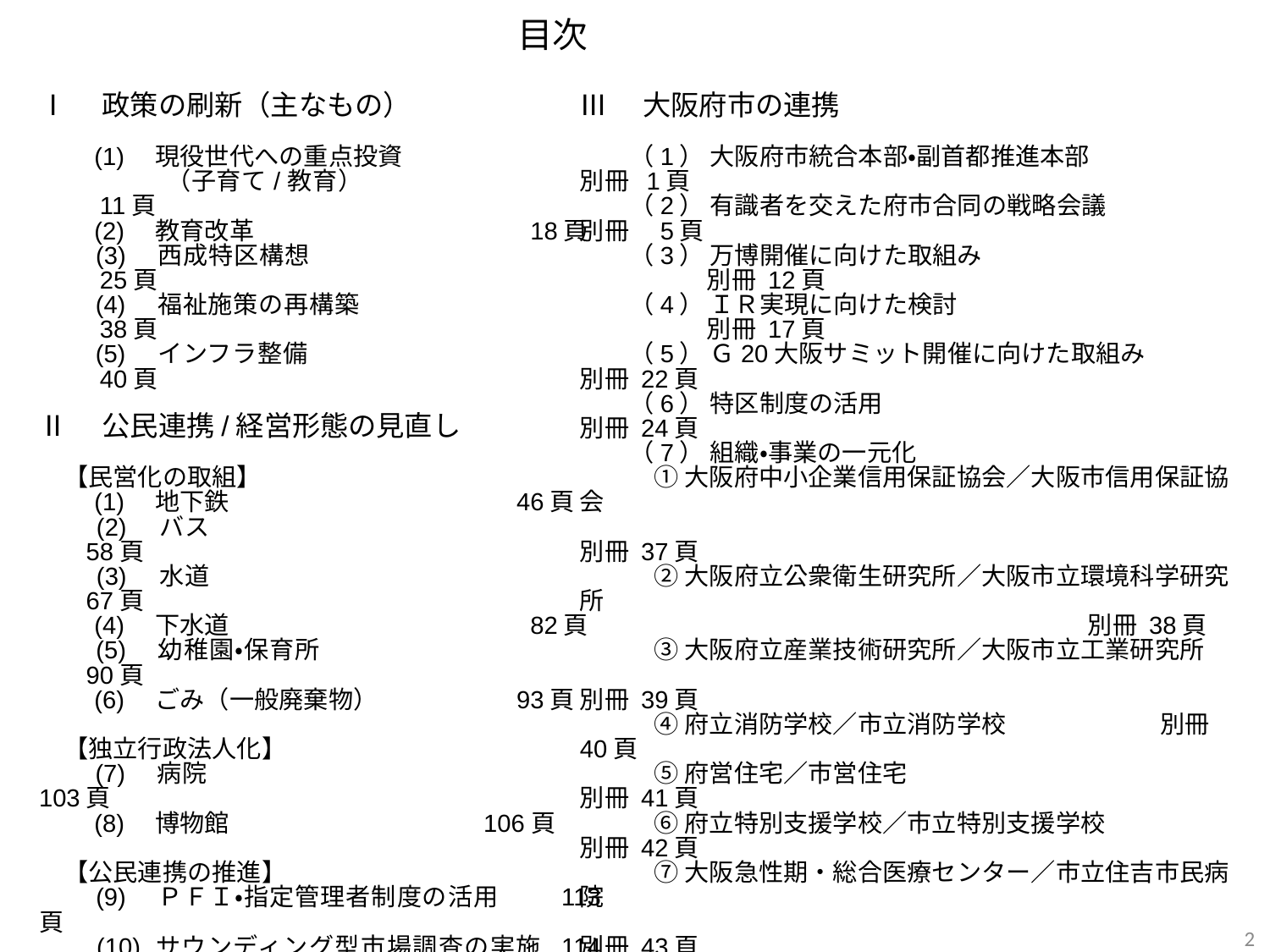

目次
Ⅰ　政策の刷新（主なもの）

　　(1)　現役世代への重点投資
　　　　　（子育て/教育）		　　　 　11頁
　　(2)　教育改革		　　　 　18頁
　　(3)　西成特区構想	　　　　	　　　 　25頁
　　(4)　福祉施策の再構築　　　　	　　　 　38頁
　　(5)　インフラ整備	　　　　　	　　　 　40頁

Ⅱ　公民連携/経営形態の見直し

　【民営化の取組】
　　(1)　地下鉄		　　　   46頁
　　(2)　バス			　　　   58頁
　　(3)　水道			　　　   67頁
　　(4)　下水道		　　　　 82頁
　　(5)　幼稚園・保育所		　　　   90頁
　　(6)　ごみ（一般廃棄物）	　　　   93頁

　【独立行政法人化】
　　(7)　病院		　　 　	   　   103頁
　　(8)　博物館	　 　　	   　   106頁

　【公民連携の推進】
　　(9)　ＰＦＩ・指定管理者制度の活用         113頁
　　(10) サウンディング型市場調査の実施  114頁
　　(11) 企業等との連携		　　　　115頁
　　(12) 天王寺公園エントランスエリア
　　　 　（愛称：てんしば）・大阪城公園PMO 121頁

Ⅲ　大阪府市の連携

　　（1） 大阪府市統合本部・副首都推進本部	別冊  1頁
　　（2） 有識者を交えた府市合同の戦略会議	別冊　5頁
　　（3） 万博開催に向けた取組み　　　　　　　　　　	別冊 12頁
　　（4） ＩＲ実現に向けた検討　　　　　　　　　　　　　	別冊 17頁
　　（5） Ｇ20大阪サミット開催に向けた取組み	別冊 22頁
　　（6） 特区制度の活用　　　　	　　　　　	別冊 24頁
　　（7） 組織・事業の一元化
　　　① 大阪府中小企業信用保証協会／大阪市信用保証協会
 　　　	　　　　　　			別冊 37頁
　　　② 大阪府立公衆衛生研究所／大阪市立環境科学研究所
				別冊 38頁
　　　③ 大阪府立産業技術研究所／大阪市立工業研究所
			　　　　　　	別冊 39頁
　　　④ 府立消防学校／市立消防学校　　　　　　 別冊 40頁
　　　⑤ 府営住宅／市営住宅　　　　　　　　　　　　	別冊 41頁
　　　⑥ 府立特別支援学校／市立特別支援学校	別冊 42頁
　　　⑦ 大阪急性期・総合医療センター／市立住吉市民病院
　　			　　　　　　	別冊 43頁
　　　⑧ 大阪府立大学／大阪市立大学　　　　　  	別冊 44頁
　　　⑨ 大阪産業振興機構／大阪市都市型産業振興センター
			　　　　　　	別冊 45頁
　　　⑩ 府営港湾／市営港湾	　　　　　　	別冊 46頁
　　　⑪ 府立高校／市立高校		別冊 47頁
　　　⑫ 大阪観光局の設置　　　　　　　　　　　　　　別冊 48頁
　　（8） その他事業連携
　　　① 都市魅力に関するイベントの開催　　　　  別冊 49頁
　　　② 大阪府市文化振興会議・アーツカウンシル部会の設置
　　　　　　　　　　　　　　　　　　　　　　　　　　　　　　　別冊 51頁
　　　③ 大阪府立中之島図書館・大阪市中央公会堂の連携
　				別冊 52頁

2